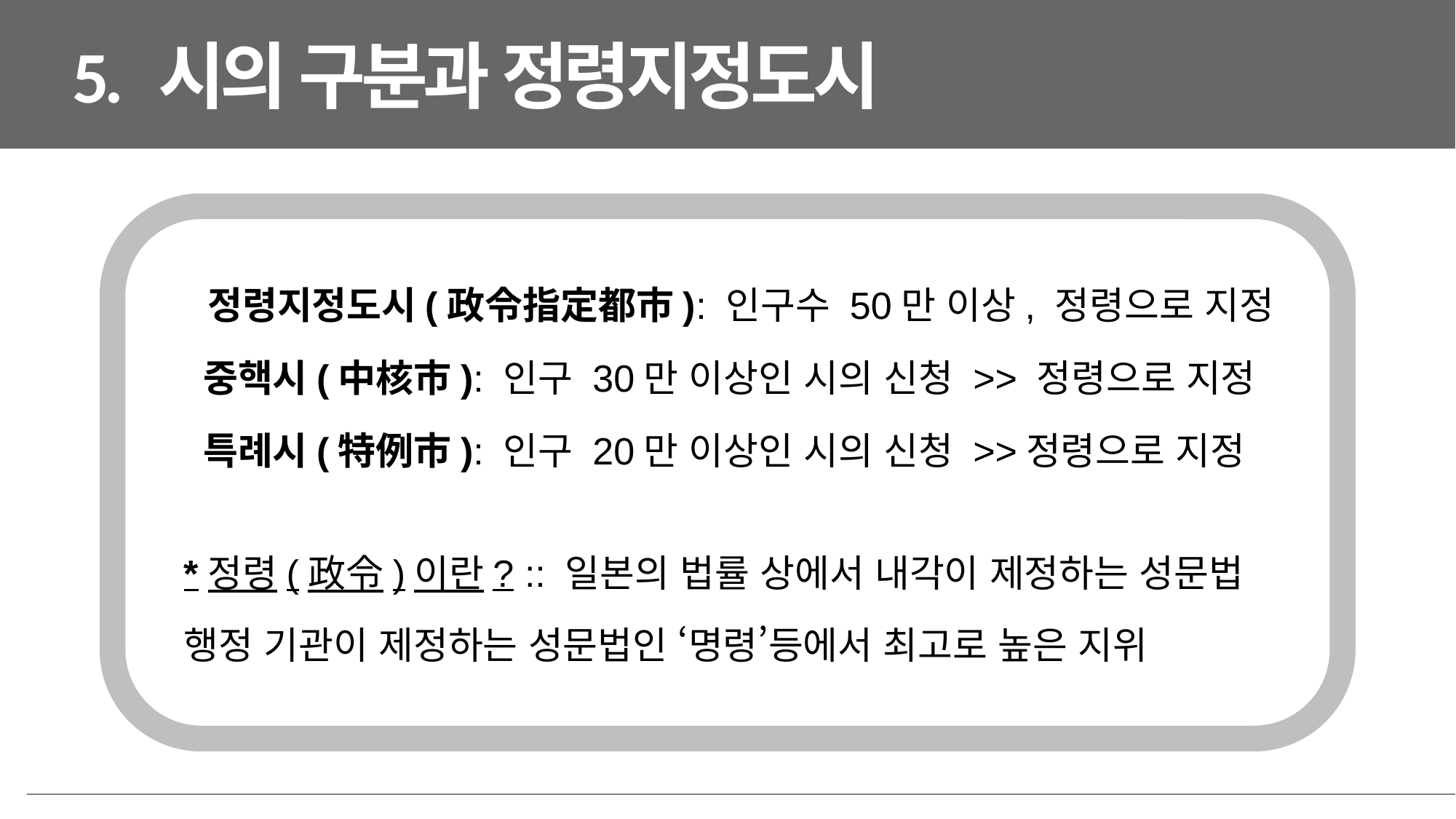

5. 시의 구분과 정령지정도시

  정령지정도시(政令指定都市): 인구수 50만 이상, 정령으로 지정
 중핵시(中核市): 인구 30만 이상인 시의 신청 >> 정령으로 지정
 특례시(特例市): 인구 20만 이상인 시의 신청 >>정령으로 지정
*정령(政令)이란? :: 일본의 법률 상에서 내각이 제정하는 성문법
행정 기관이 제정하는 성문법인 ‘명령’등에서 최고로 높은 지위